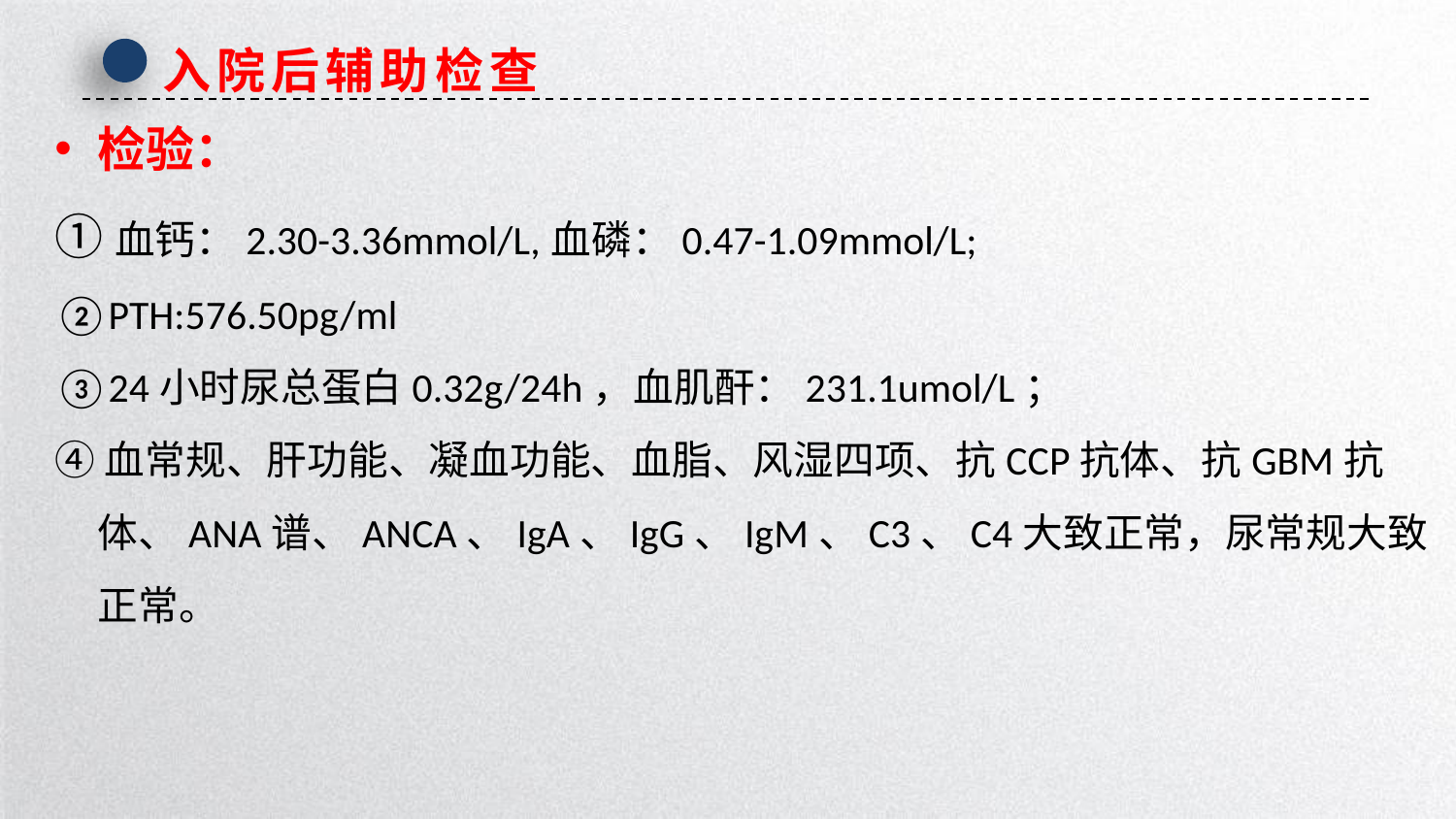

入院后辅助检查

检验：
①血钙：2.30-3.36mmol/L,血磷：0.47-1.09mmol/L;
②PTH:576.50pg/ml
③24小时尿总蛋白0.32g/24h，血肌酐：231.1umol/L；
④血常规、肝功能、凝血功能、血脂、风湿四项、抗CCP抗体、抗GBM抗体、ANA谱、ANCA、IgA、IgG、IgM、C3、C4大致正常，尿常规大致正常。